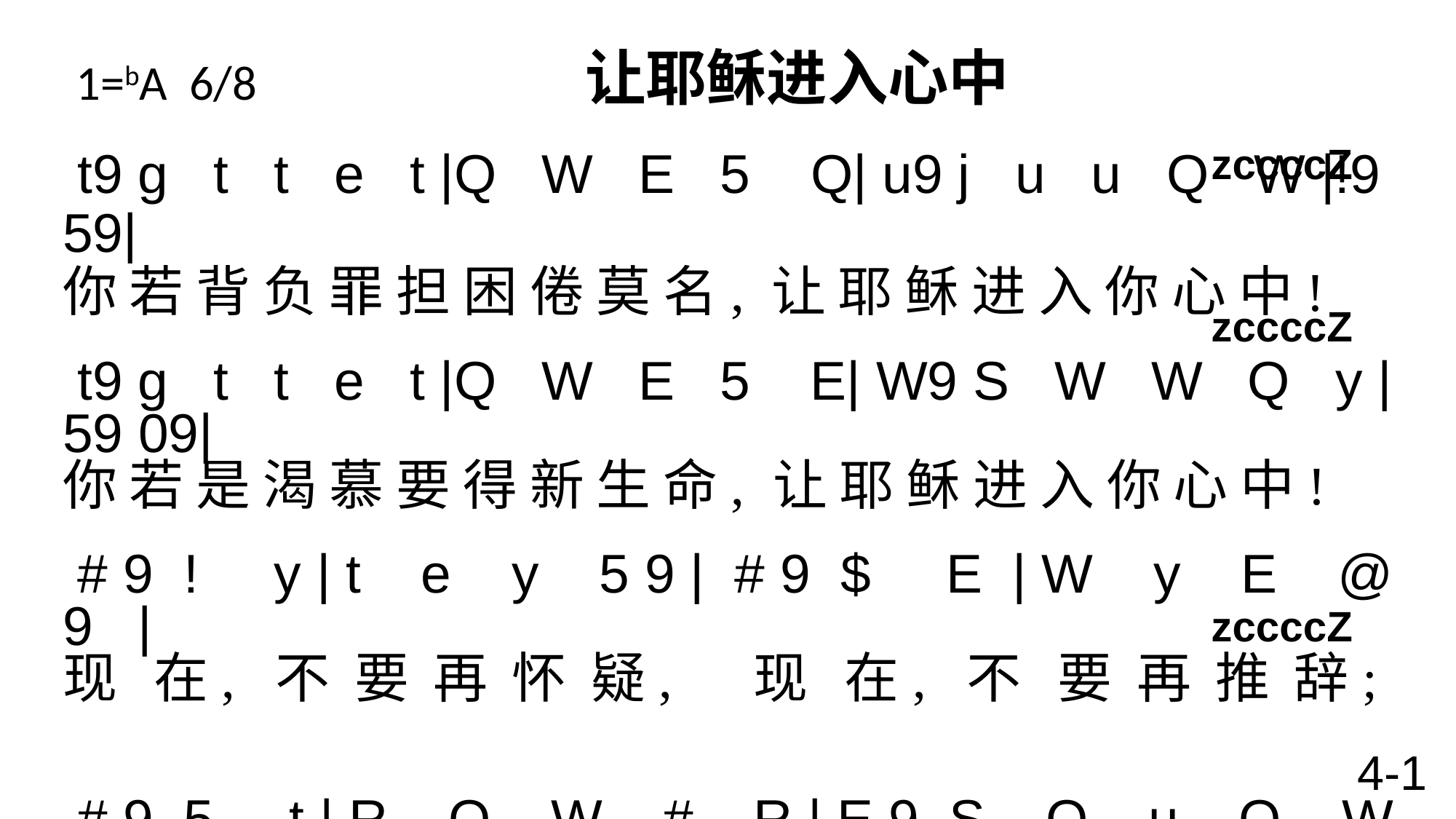

# 1=bA  6/8                             让耶稣进入心中
    zccccZ
 t9 g   t   t   e   t |Q   W   E   5    Q| u9 j   u   u   Q   W |!9 59|
你 若 背 负 罪 担 困 倦 莫 名, 让 耶 稣 进 入 你 心 中!
t9 g   t   t   e   t |Q   W   E   5    E| W9 S   W   W   Q   y |59 09|
你 若 是 渴 慕 要 得 新 生 命, 让 耶 稣 进 入 你 心 中!
 # 9  !     y | t    e    y    5 9 |  # 9  $     E  | W    y    E    @ 9   |
现   在,  不  要  再  怀  疑,     现   在,  不   要  再  推  辞;
 # 9  5     t | R    Q    W    #    R | E 9  S    Q    u    Q    W |!9 !9 \
现   在,  将  心  门  敞  开, 让  耶   稣  进  入  你  心  怀。
    zccccZ
    zccccZ
4-1